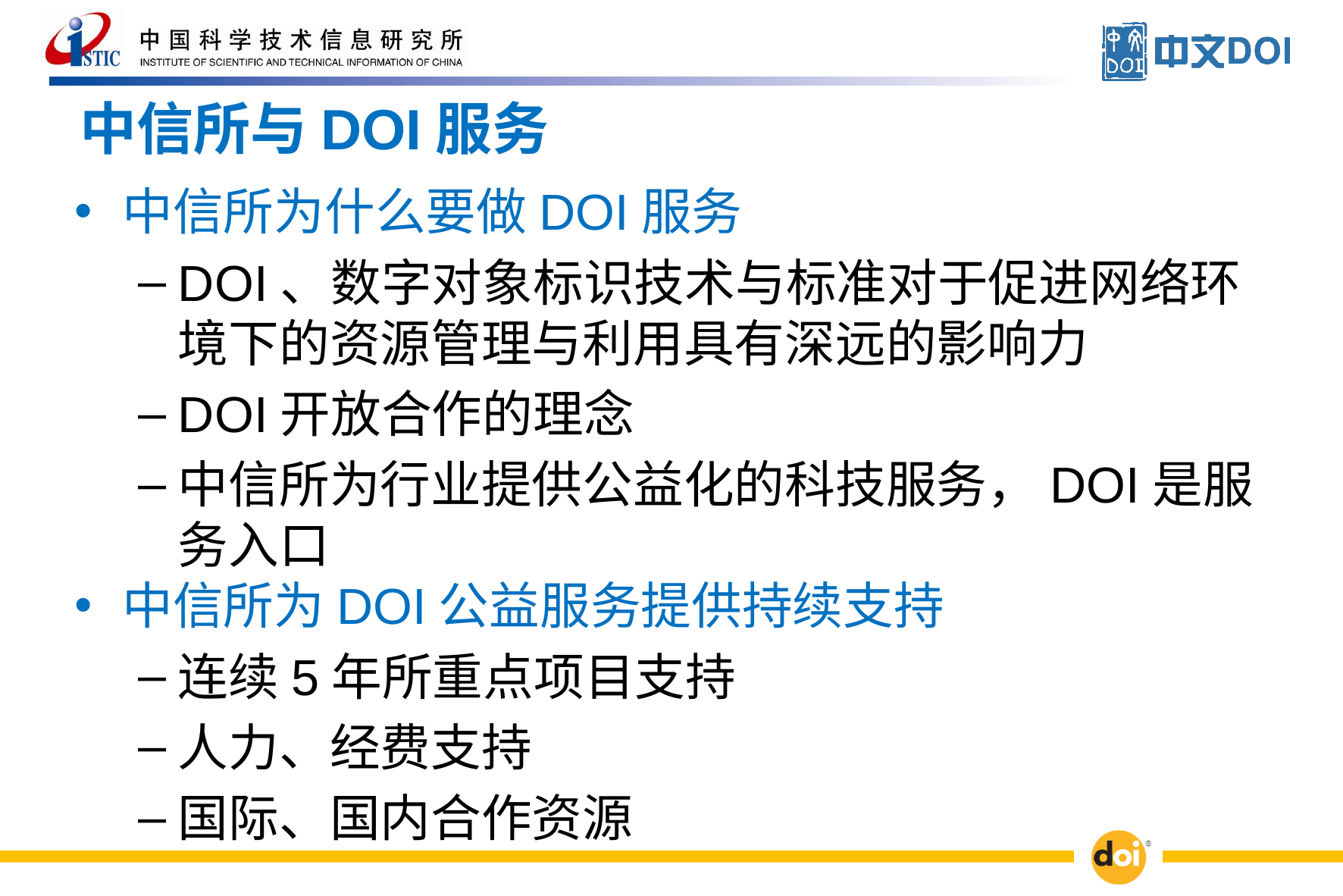

# 中信所与DOI服务
中信所为什么要做DOI服务
DOI、数字对象标识技术与标准对于促进网络环境下的资源管理与利用具有深远的影响力
DOI开放合作的理念
中信所为行业提供公益化的科技服务，DOI是服务入口
中信所为DOI公益服务提供持续支持
连续5年所重点项目支持
人力、经费支持
国际、国内合作资源